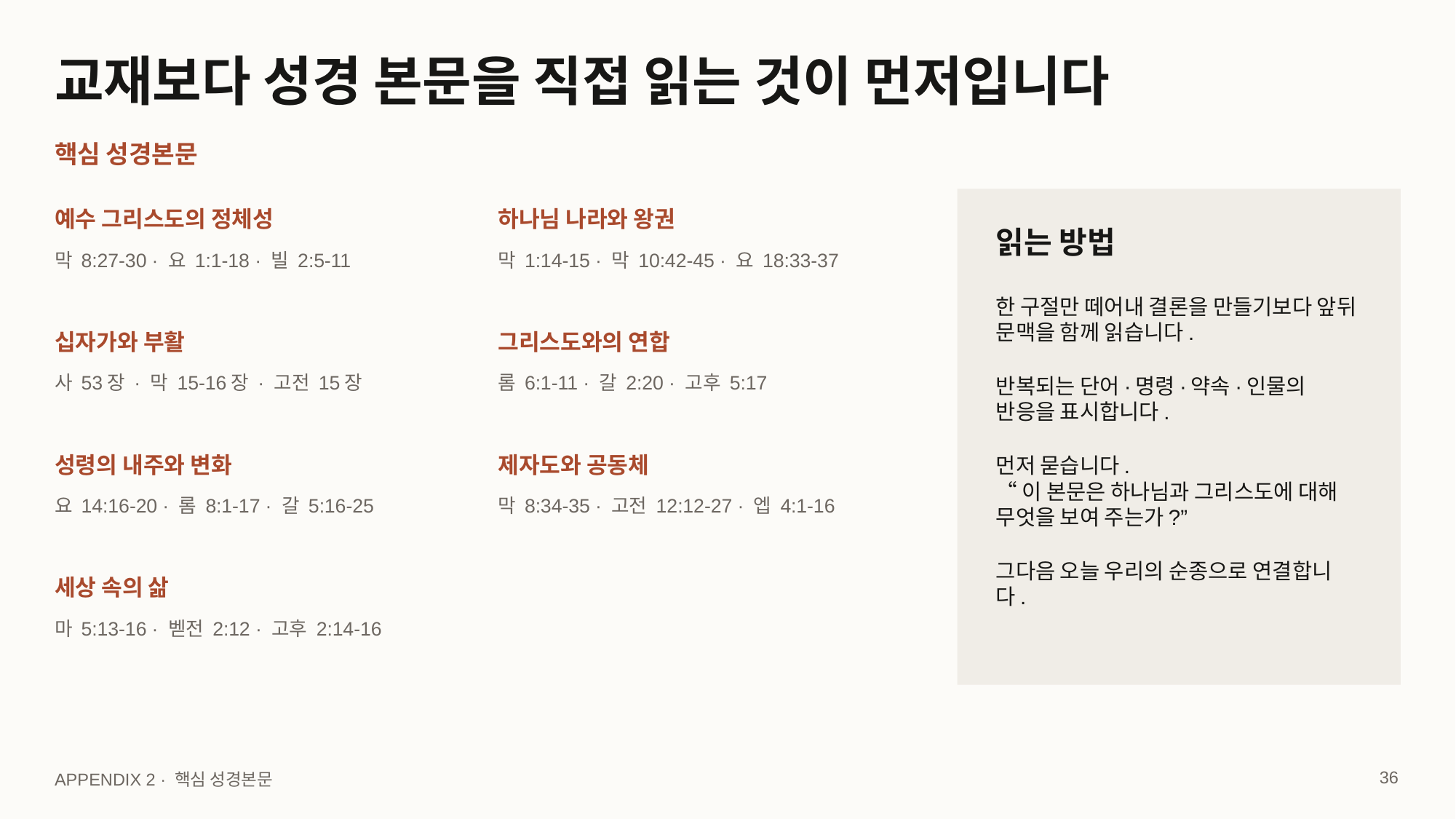

교재보다 성경 본문을 직접 읽는 것이 먼저입니다
핵심 성경본문

예수 그리스도의 정체성
하나님 나라와 왕권
읽는 방법
막 8:27-30 · 요 1:1-18 · 빌 2:5-11
막 1:14-15 · 막 10:42-45 · 요 18:33-37
한 구절만 떼어내 결론을 만들기보다 앞뒤 문맥을 함께 읽습니다.

반복되는 단어·명령·약속·인물의 반응을 표시합니다.

먼저 묻습니다.
“이 본문은 하나님과 그리스도에 대해 무엇을 보여 주는가?”

그다음 오늘 우리의 순종으로 연결합니다.
십자가와 부활
그리스도와의 연합
사 53장 · 막 15-16장 · 고전 15장
롬 6:1-11 · 갈 2:20 · 고후 5:17
성령의 내주와 변화
제자도와 공동체
요 14:16-20 · 롬 8:1-17 · 갈 5:16-25
막 8:34-35 · 고전 12:12-27 · 엡 4:1-16
세상 속의 삶
마 5:13-16 · 벧전 2:12 · 고후 2:14-16
36
APPENDIX 2 · 핵심 성경본문